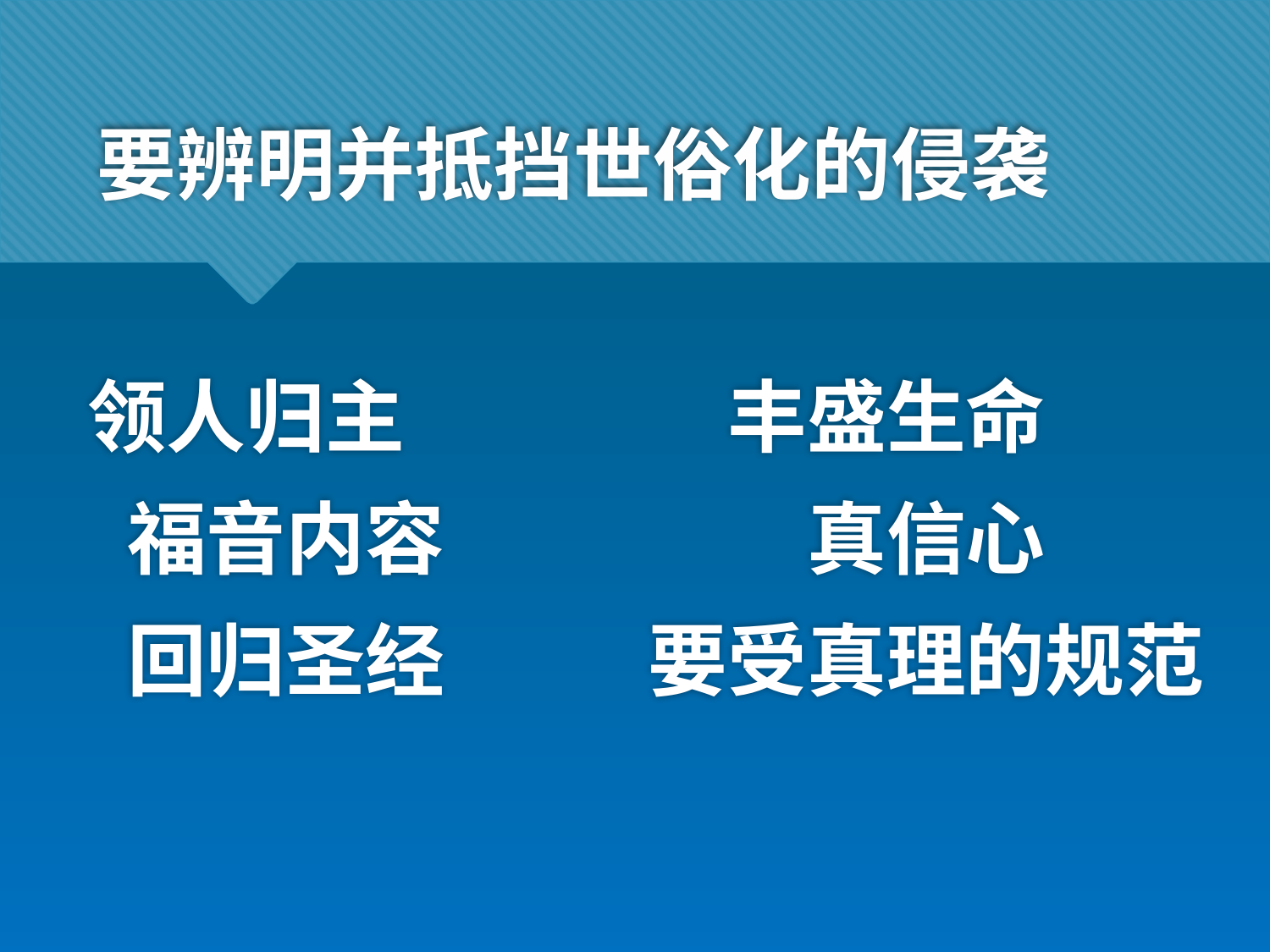

# 要辨明并抵挡世俗化的侵袭

丰盛生命
真信心
要受真理的规范

领人归主
福音内容
回归圣经